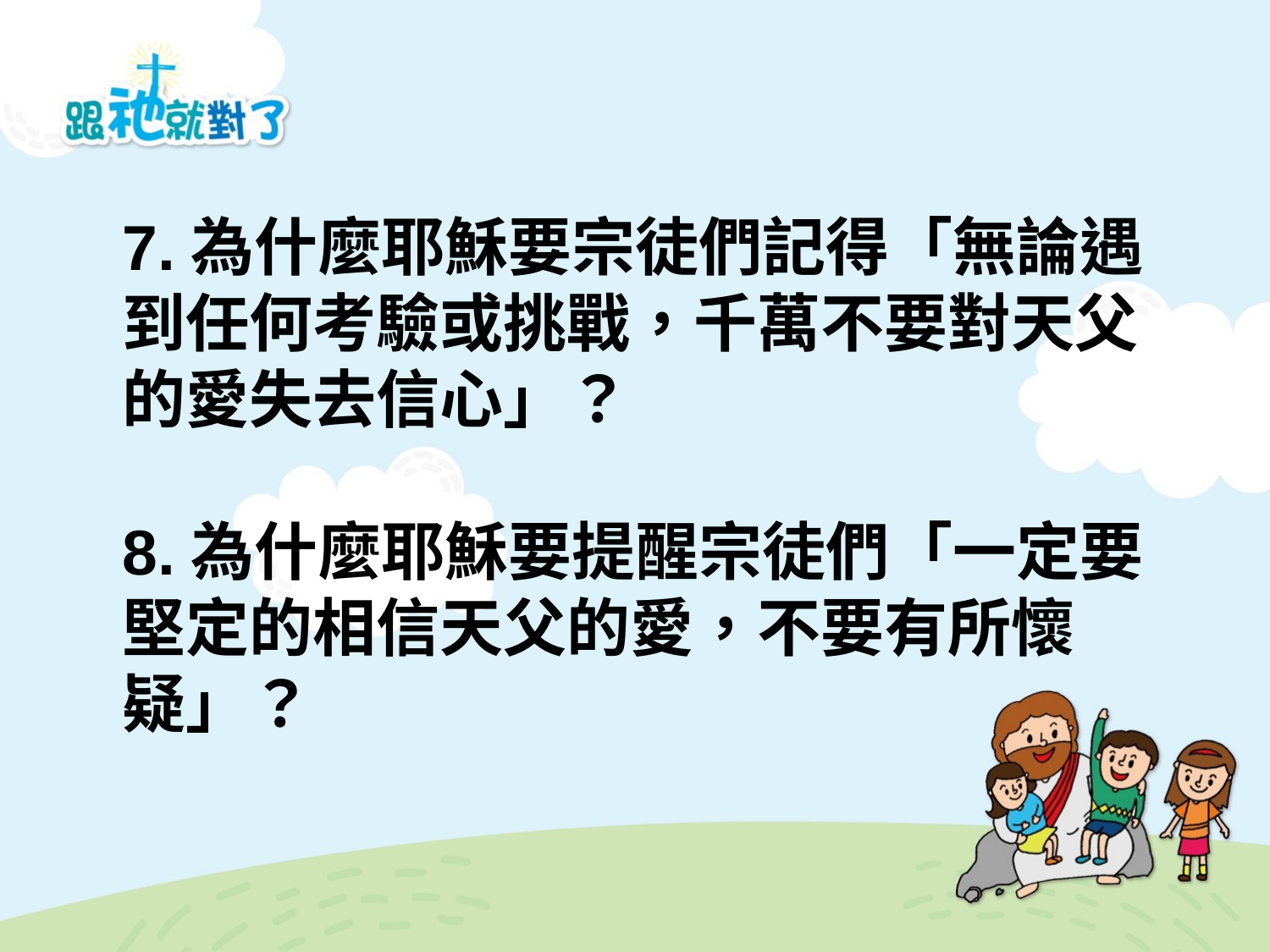

7.為什麼耶穌要宗徒們記得「無論遇到任何考驗或挑戰，千萬不要對天父的愛失去信心」？

8.為什麼耶穌要提醒宗徒們「一定要堅定的相信天父的愛，不要有所懷疑」？